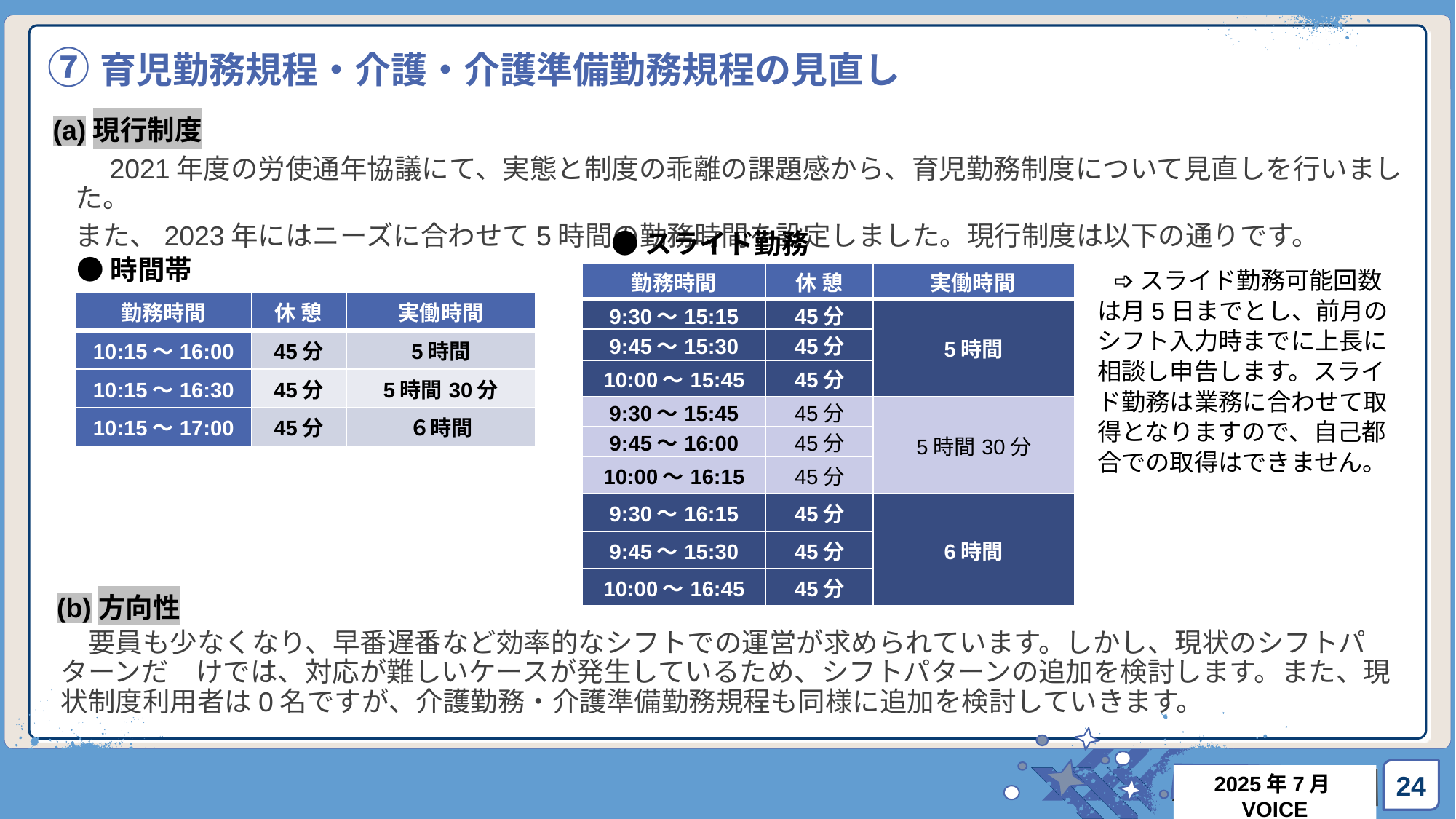

# ⑦育児勤務規程・介護・介護準備勤務規程の見直し
(a)現行制度
　2021年度の労使通年協議にて、実態と制度の乖離の課題感から、育児勤務制度について見直しを行いました。
また、2023年にはニーズに合わせて5時間の勤務時間を設定しました。現行制度は以下の通りです。

●スライド勤務
●時間帯
➩スライド勤務可能回数は月5日までとし、前月のシフト入力時までに上長に相談し申告します。スライド勤務は業務に合わせて取得となりますので、自己都合での取得はできません。
| 勤務時間 | 休 憩 | 実働時間 |
| --- | --- | --- |
| 9:30～15:15 | 45分 | 5時間 |
| 9:45～15:30 | 45分 |  |
| 10:00～15:45 | 45分 |  |
| 9:30～15:45 | 45分 | 5時間30分 |
| 9:45～16:00 | 45分 |  |
| 10:00～16:15 | 45分 |  |
| 9:30～16:15 | 45分 | 6時間 |
| 9:45～15:30 | 45分 |  |
| 10:00～16:45 | 45分 |  |
| 勤務時間 | 休 憩 | 実働時間 |
| --- | --- | --- |
| 10:15～16:00 | 45分 | 5時間 |
| 10:15～16:30 | 45分 | 5時間30分 |
| 10:15～17:00 | 45分 | ６時間 |
(b)方向性
　要員も少なくなり、早番遅番など効率的なシフトでの運営が求められています。しかし、現状のシフトパターンだ　けでは、対応が難しいケースが発生しているため、シフトパターンの追加を検討します。また、現状制度利用者は0名ですが、介護勤務・介護準備勤務規程も同様に追加を検討していきます。

24
2025年7月VOICE